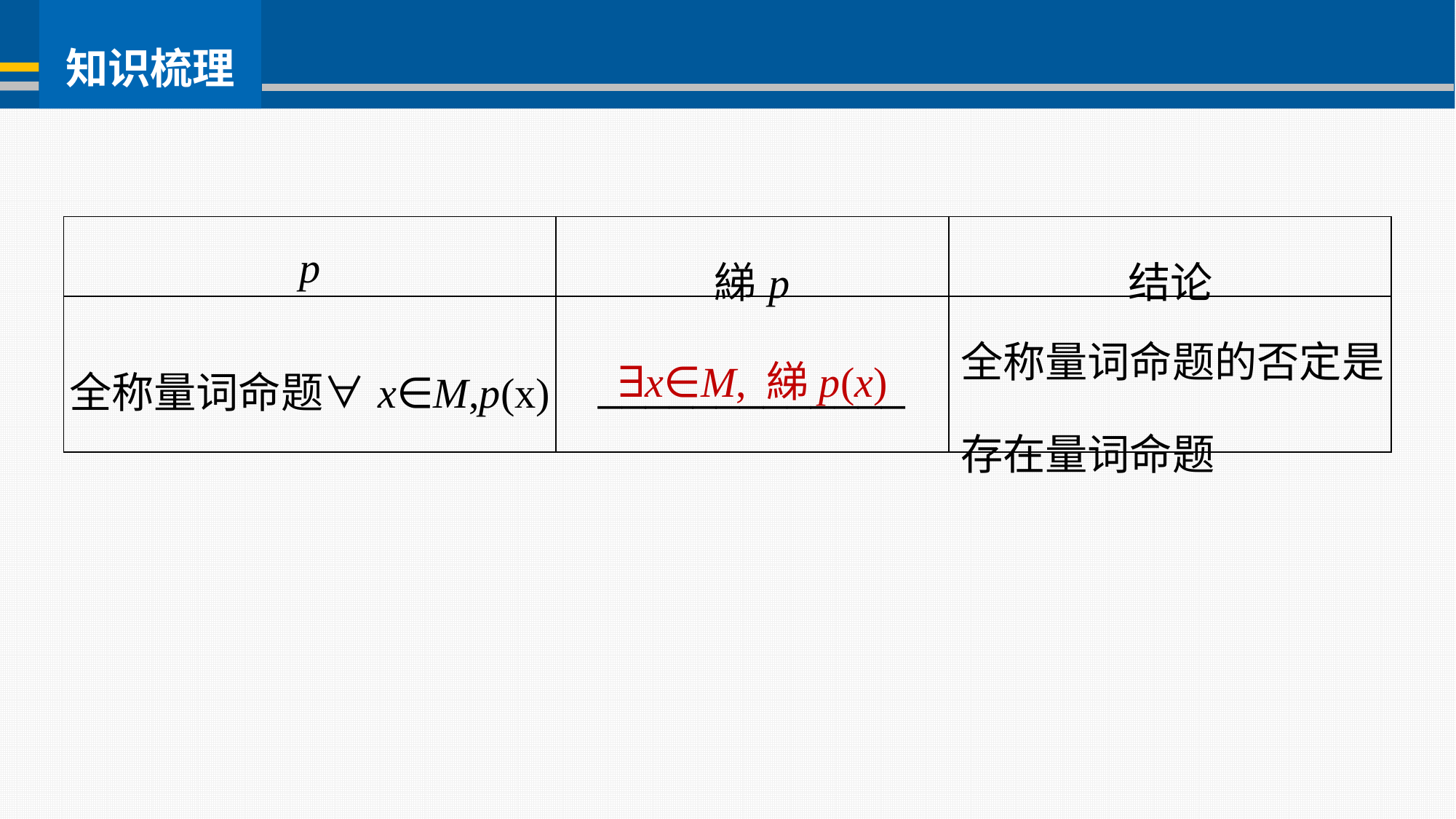

| p | 綈p | 结论 |
| --- | --- | --- |
| 全称量词命题∀x∈M,p(x) | \_\_\_\_\_\_\_\_\_\_\_\_\_ | 全称量词命题的否定是存在量词命题 |
∃x∈M, 綈p(x)